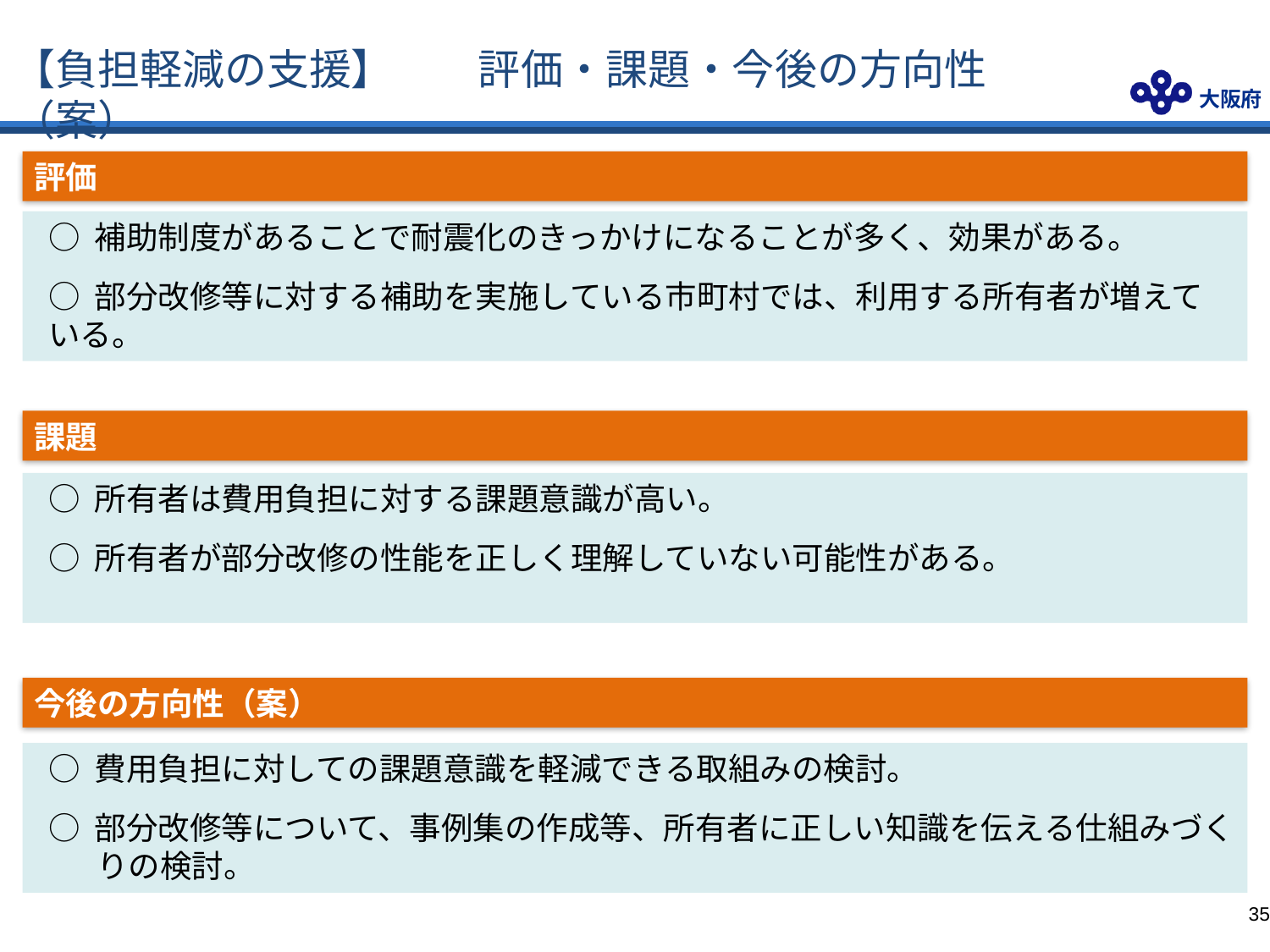

# 【負担軽減の支援】　　評価・課題・今後の方向性（案）
評価
○ 補助制度があることで耐震化のきっかけになることが多く、効果がある。
○ 部分改修等に対する補助を実施している市町村では、利用する所有者が増えている。
課題
○ 所有者は費用負担に対する課題意識が高い。
○ 所有者が部分改修の性能を正しく理解していない可能性がある。
今後の方向性（案）
○ 費用負担に対しての課題意識を軽減できる取組みの検討。
○ 部分改修等について、事例集の作成等、所有者に正しい知識を伝える仕組みづくりの検討。
35